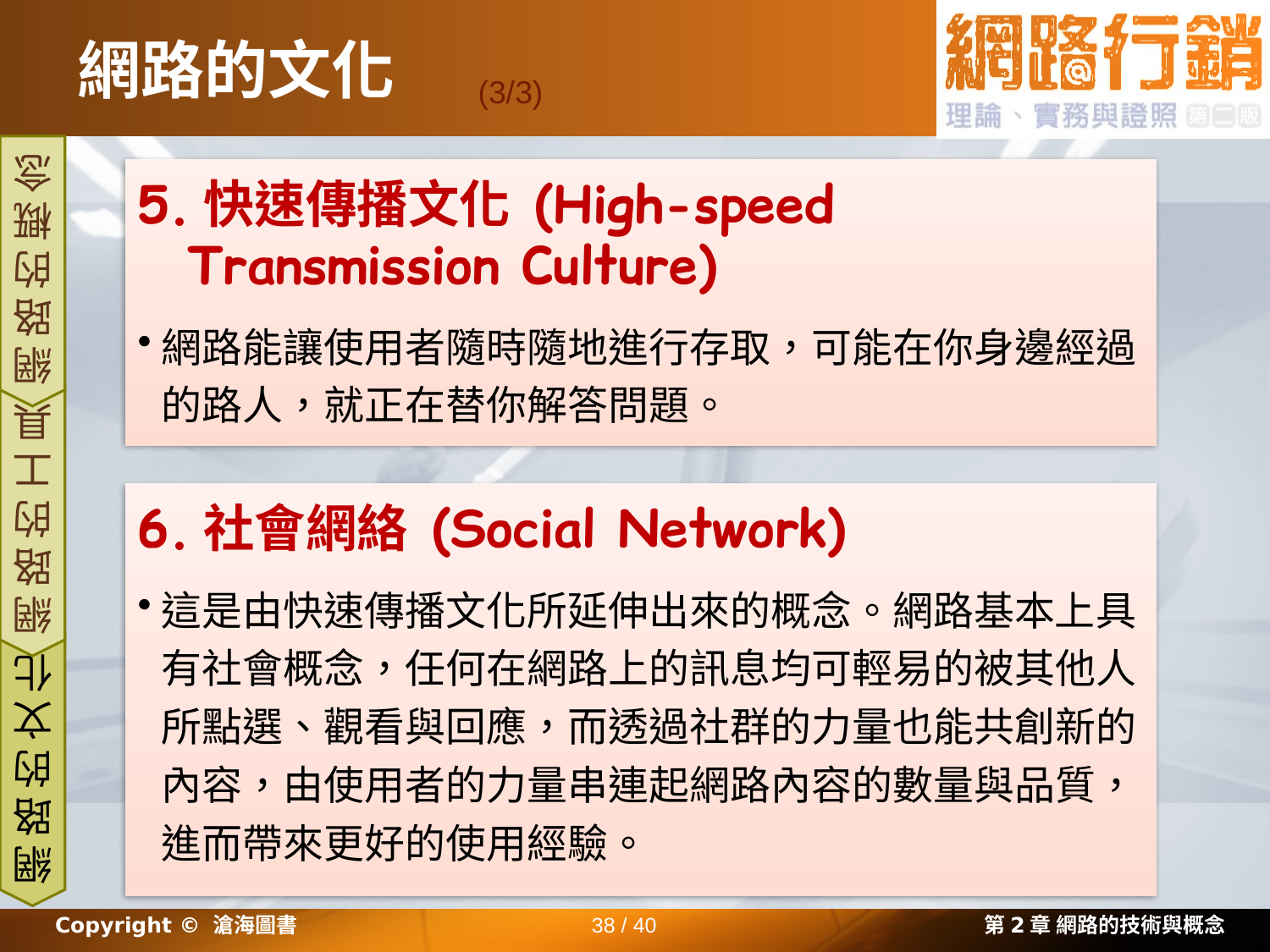

# 網路的文化
(3/3)
5.快速傳播文化 (High-speed Transmission Culture)
網路能讓使用者隨時隨地進行存取，可能在你身邊經過的路人，就正在替你解答問題。
網路的概念
6.社會網絡 (Social Network)
這是由快速傳播文化所延伸出來的概念。網路基本上具有社會概念，任何在網路上的訊息均可輕易的被其他人所點選、觀看與回應，而透過社群的力量也能共創新的內容，由使用者的力量串連起網路內容的數量與品質，進而帶來更好的使用經驗。
網路的工具
網路的文化
Copyright © 滄海圖書
38 / 40
第2章 網路的技術與概念